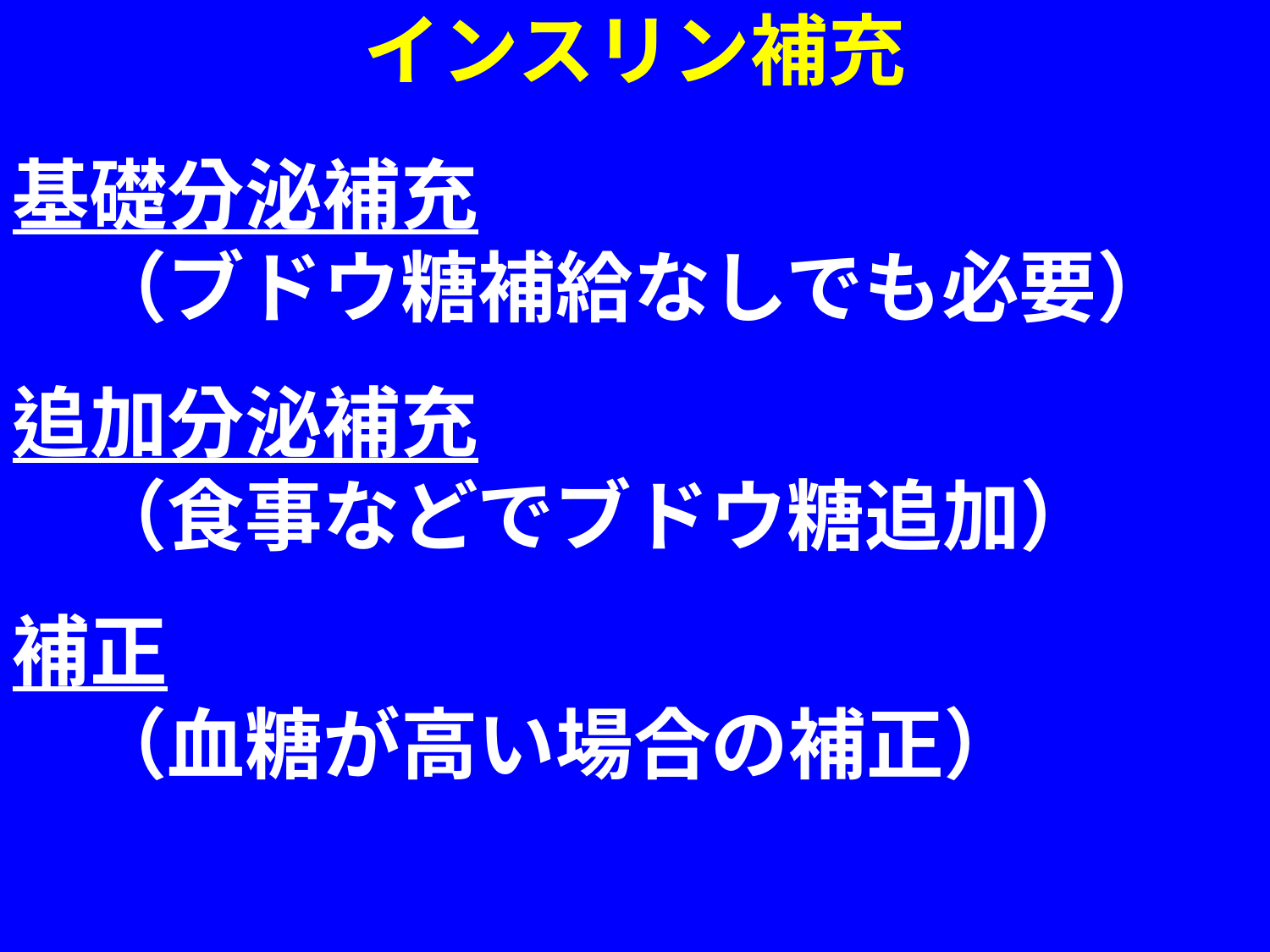

インスリン補充
基礎分泌補充
　（ブドウ糖補給なしでも必要）

追加分泌補充
　（食事などでブドウ糖追加）

補正
　（血糖が高い場合の補正）